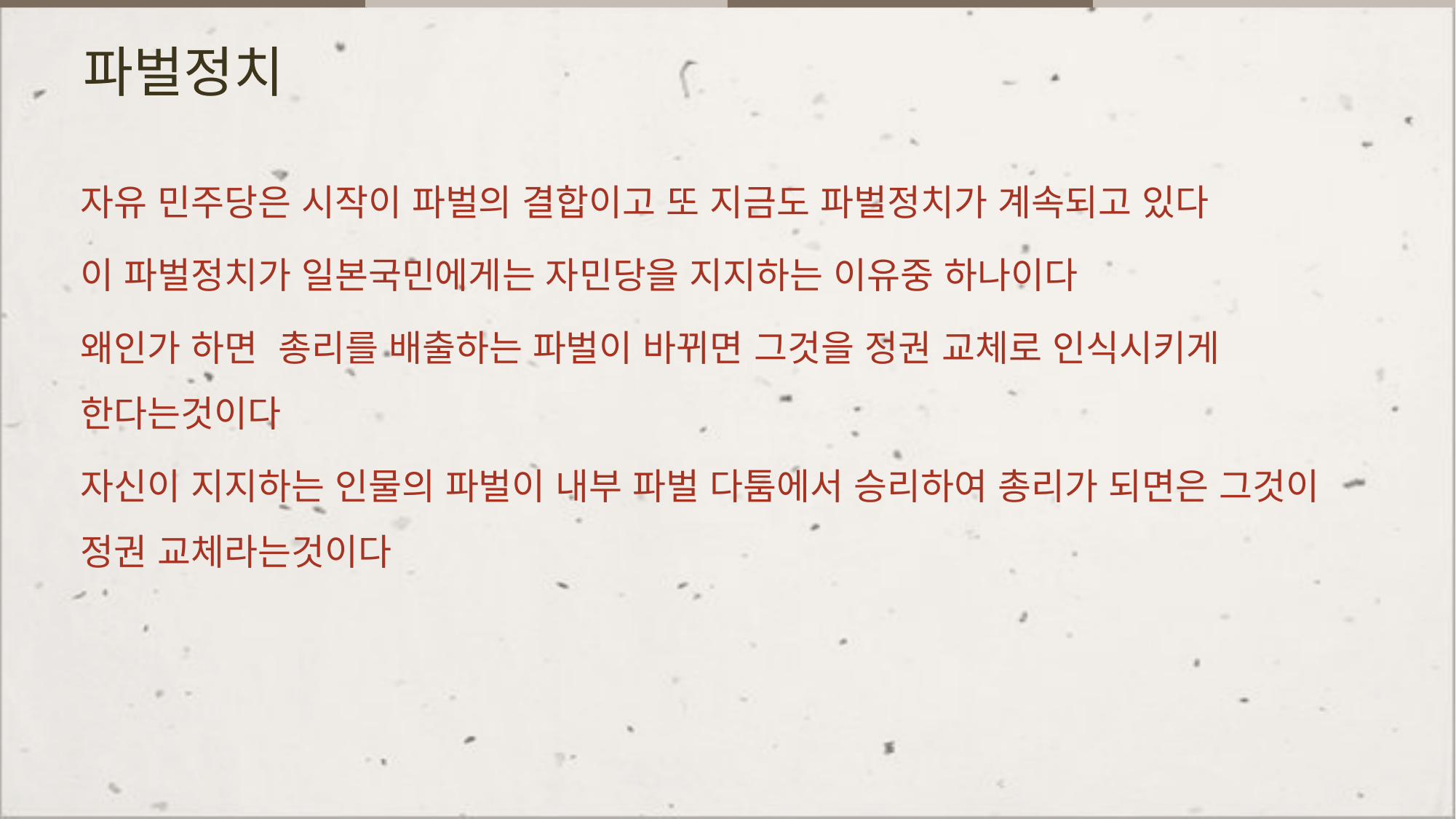

# 파벌정치
자유 민주당은 시작이 파벌의 결합이고 또 지금도 파벌정치가 계속되고 있다
이 파벌정치가 일본국민에게는 자민당을 지지하는 이유중 하나이다
왜인가 하면  총리를 배출하는 파벌이 바뀌면 그것을 정권 교체로 인식시키게 한다는것이다
자신이 지지하는 인물의 파벌이 내부 파벌 다툼에서 승리하여 총리가 되면은 그것이 정권 교체라는것이다